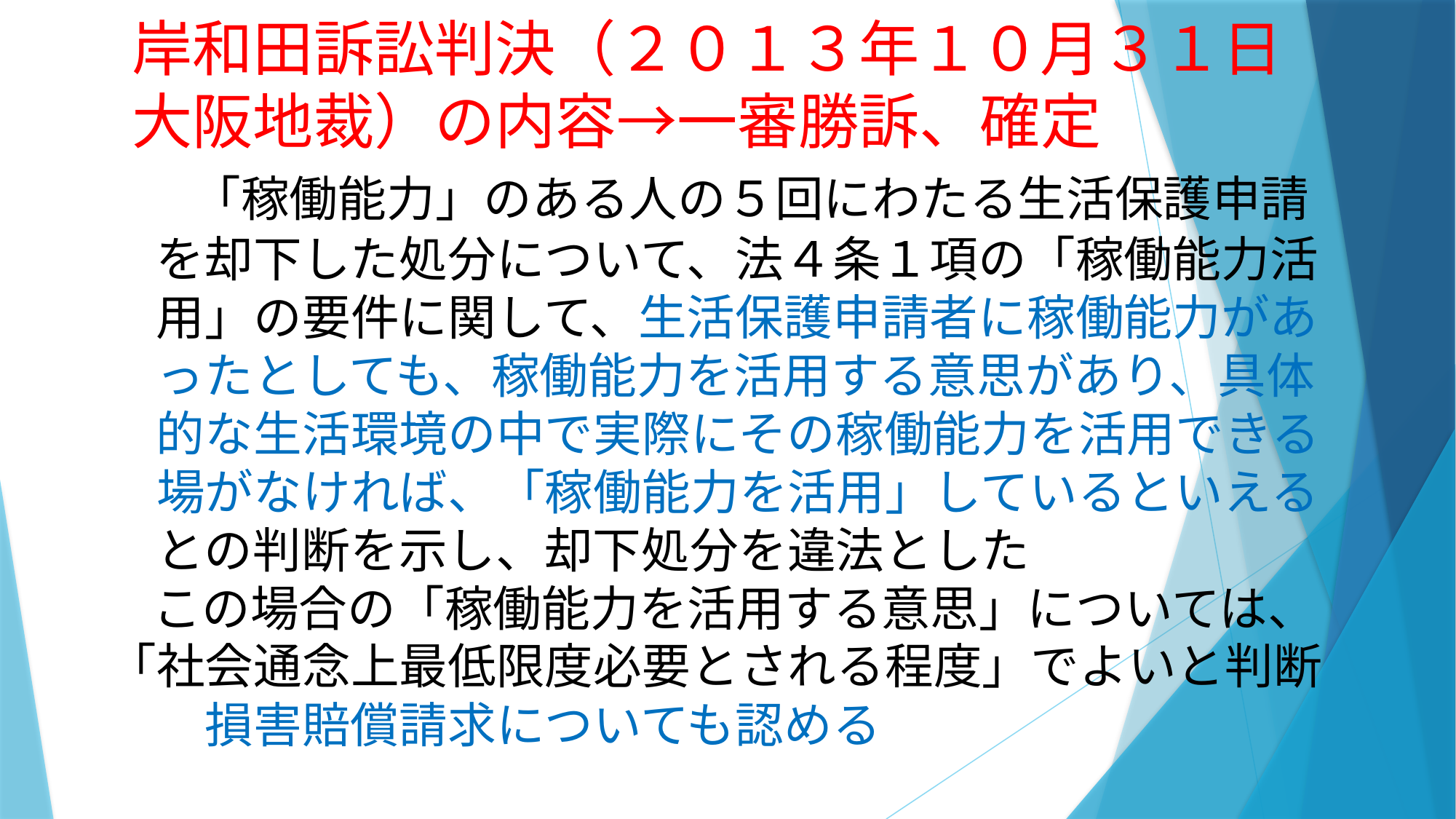

岸和田訴訟判決（２０１３年１０月３１日
　　大阪地裁）の内容→一審勝訴、確定
　　　「稼働能力」のある人の５回にわたる生活保護申請
　　　を却下した処分について、法４条１項の「稼働能力活
　　　用」の要件に関して、生活保護申請者に稼働能力があ
　　　ったとしても、稼働能力を活用する意思があり、具体
　　　的な生活環境の中で実際にその稼働能力を活用できる
　　　場がなければ、「稼働能力を活用」しているといえる
　　　との判断を示し、却下処分を違法とした
            この場合の「稼働能力を活用する意思」については、
　　「社会通念上最低限度必要とされる程度」でよいと判断
　　　　損害賠償請求についても認める